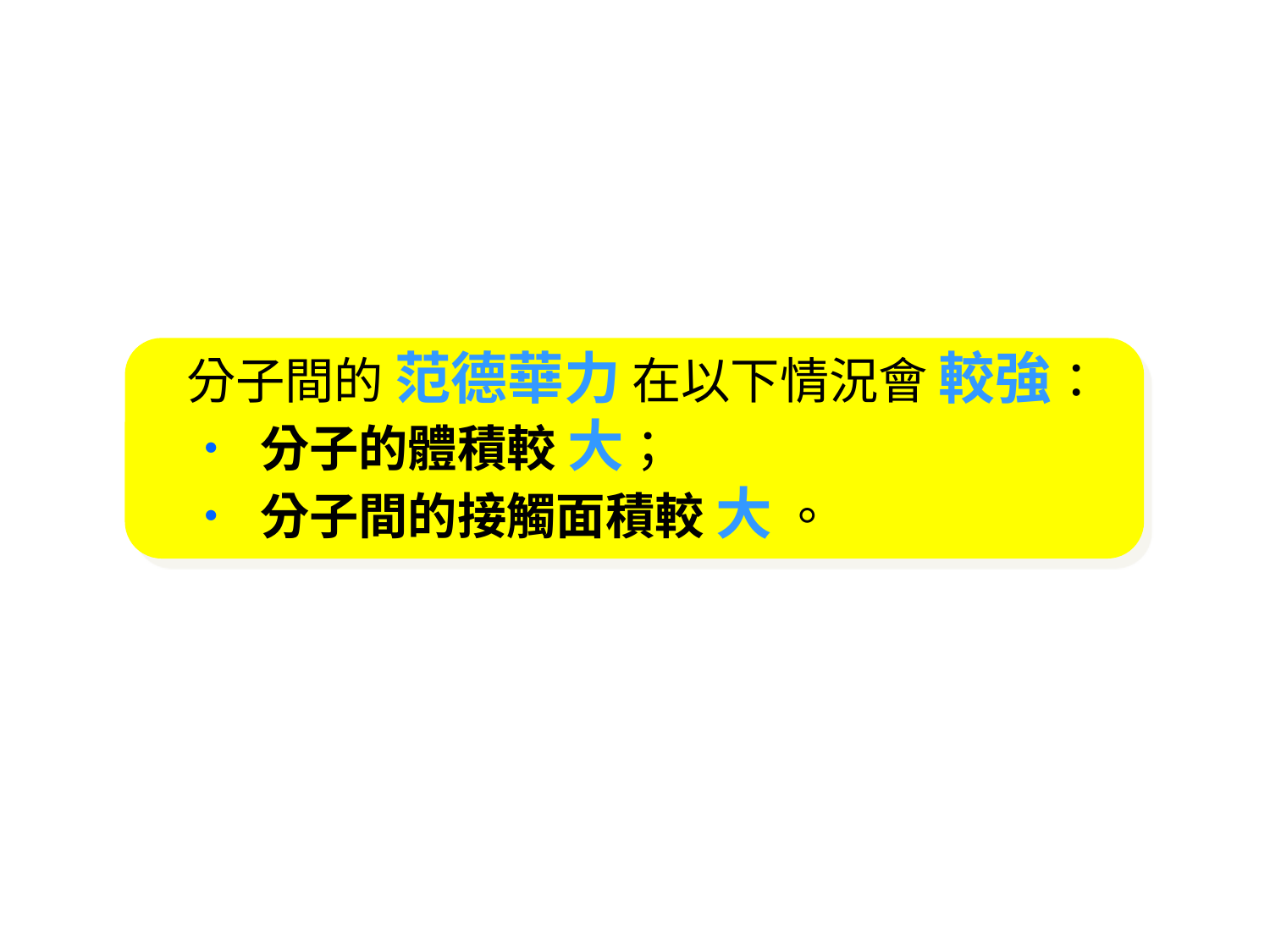

分子間的 范德華力 在以下情況會 較強：
•	分子的體積較 大；
•	分子間的接觸面積較 大 。